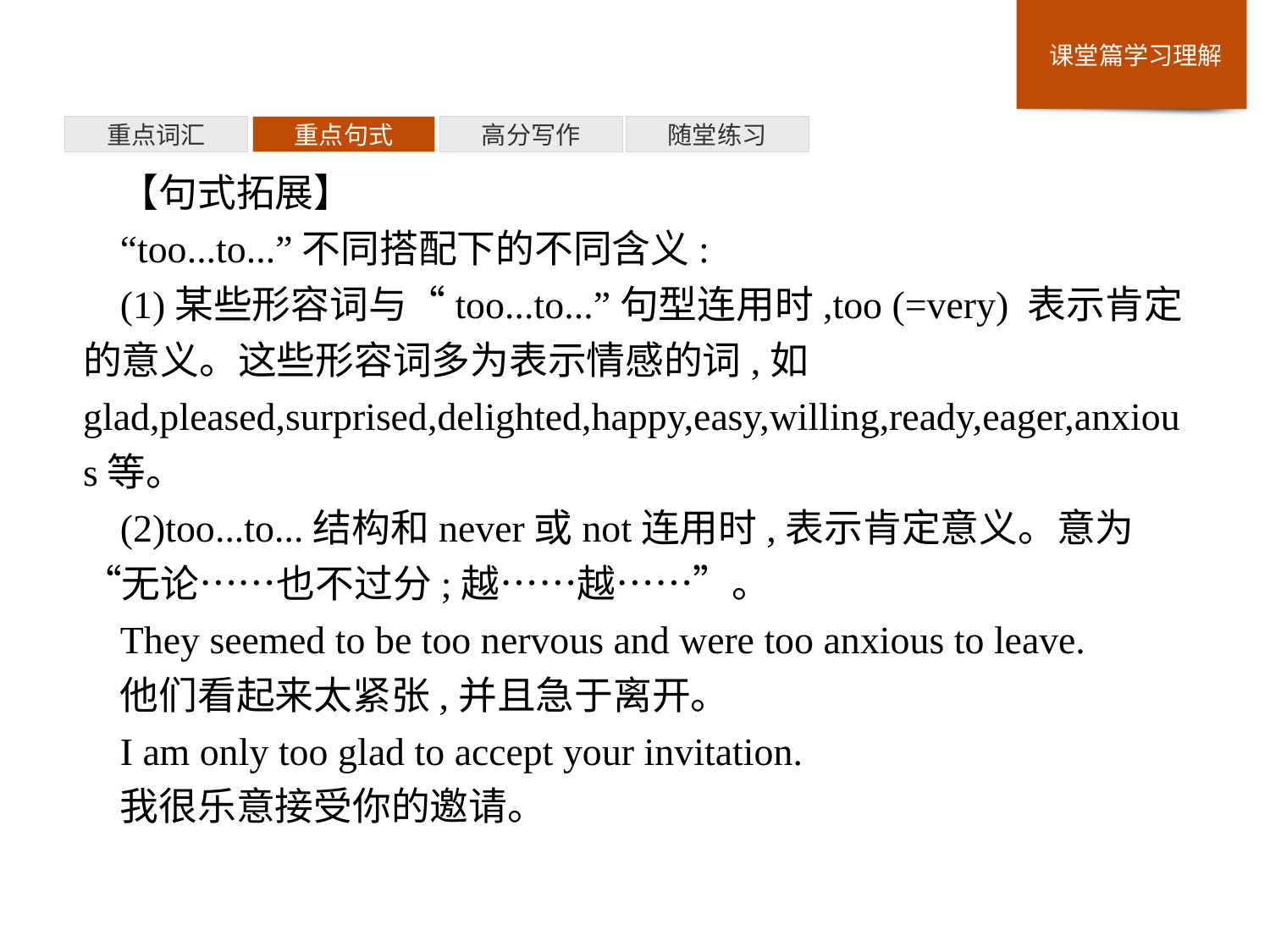

重点词汇
重点句式
高分写作
随堂练习
【句式拓展】
“too...to...”不同搭配下的不同含义:
(1)某些形容词与“too...to...”句型连用时,too (=very) 表示肯定的意义。这些形容词多为表示情感的词,如glad,pleased,surprised,delighted,happy,easy,willing,ready,eager,anxious等。
(2)too...to...结构和never或not连用时,表示肯定意义。意为“无论……也不过分;越……越……”。
They seemed to be too nervous and were too anxious to leave.
他们看起来太紧张,并且急于离开。
I am only too glad to accept your invitation.
我很乐意接受你的邀请。